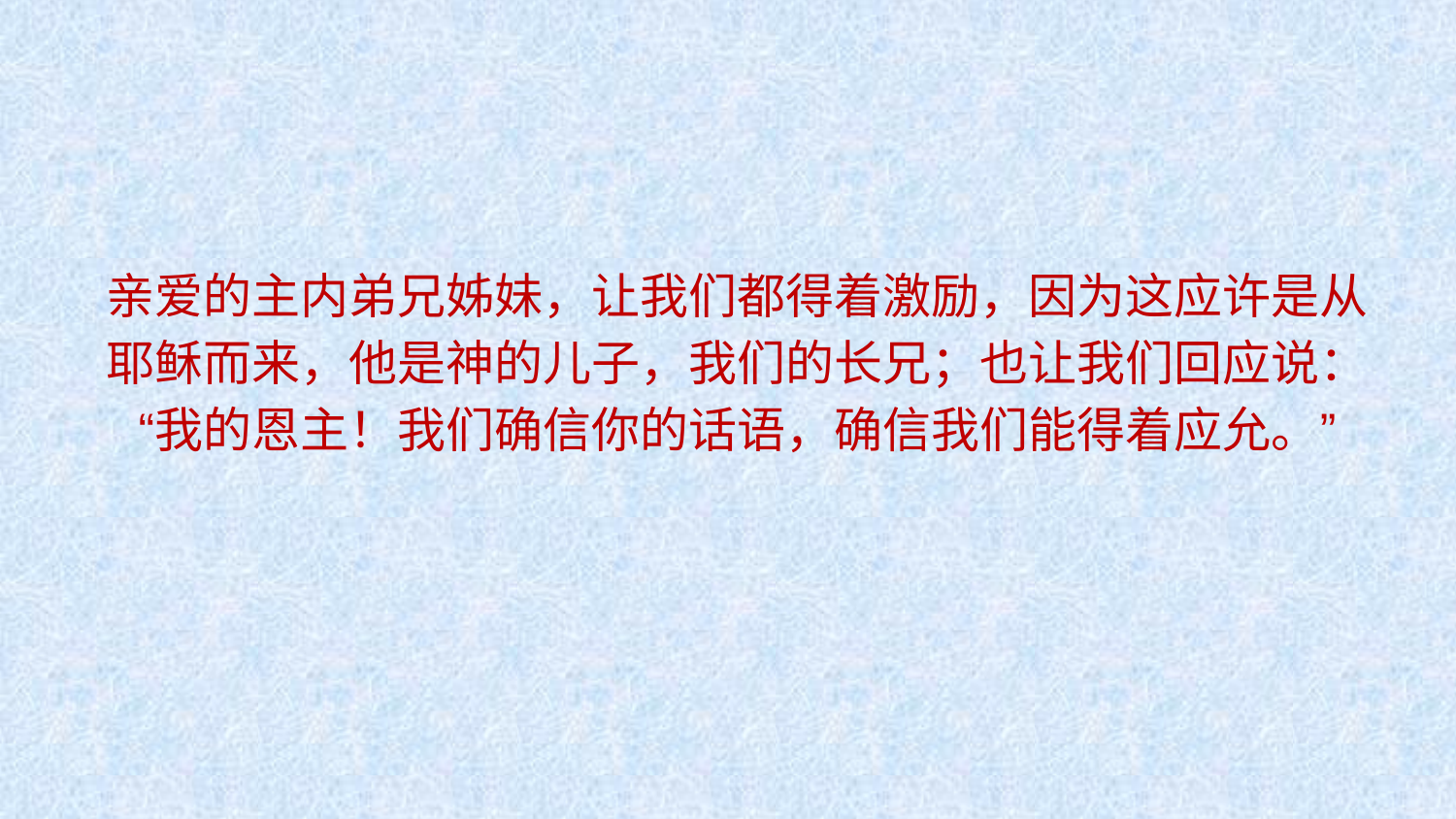

#

亲爱的主内弟兄姊妹，让我们都得着激励，因为这应许是从耶稣而来，他是神的儿子，我们的长兄；也让我们回应说：“我的恩主！我们确信你的话语，确信我们能得着应允。”